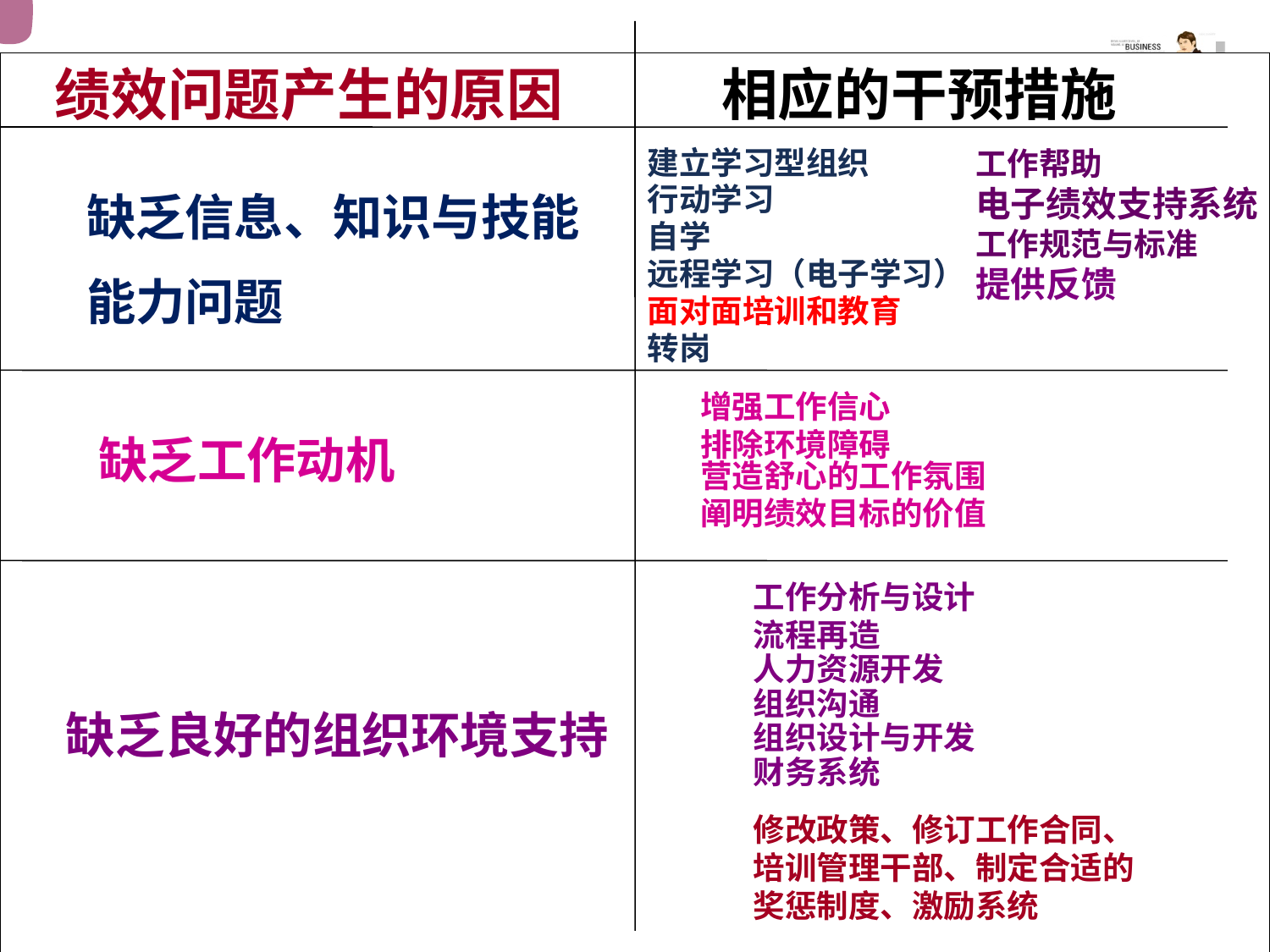

绩效问题产生的原因
相应的干预措施

建立学习型组织
行动学习
自学
远程学习（电子学习）
面对面培训和教育
转岗

工作帮助
电子绩效支持系统
工作规范与标准
提供反馈

缺乏信息、知识与技能
能力问题

增强工作信心
排除环境障碍
营造舒心的工作氛围
阐明绩效目标的价值
缺乏工作动机

工作分析与设计
流程再造
人力资源开发
组织沟通
组织设计与开发
财务系统
缺乏良好的组织环境支持
修改政策、修订工作合同、培训管理干部、制定合适的奖惩制度、激励系统